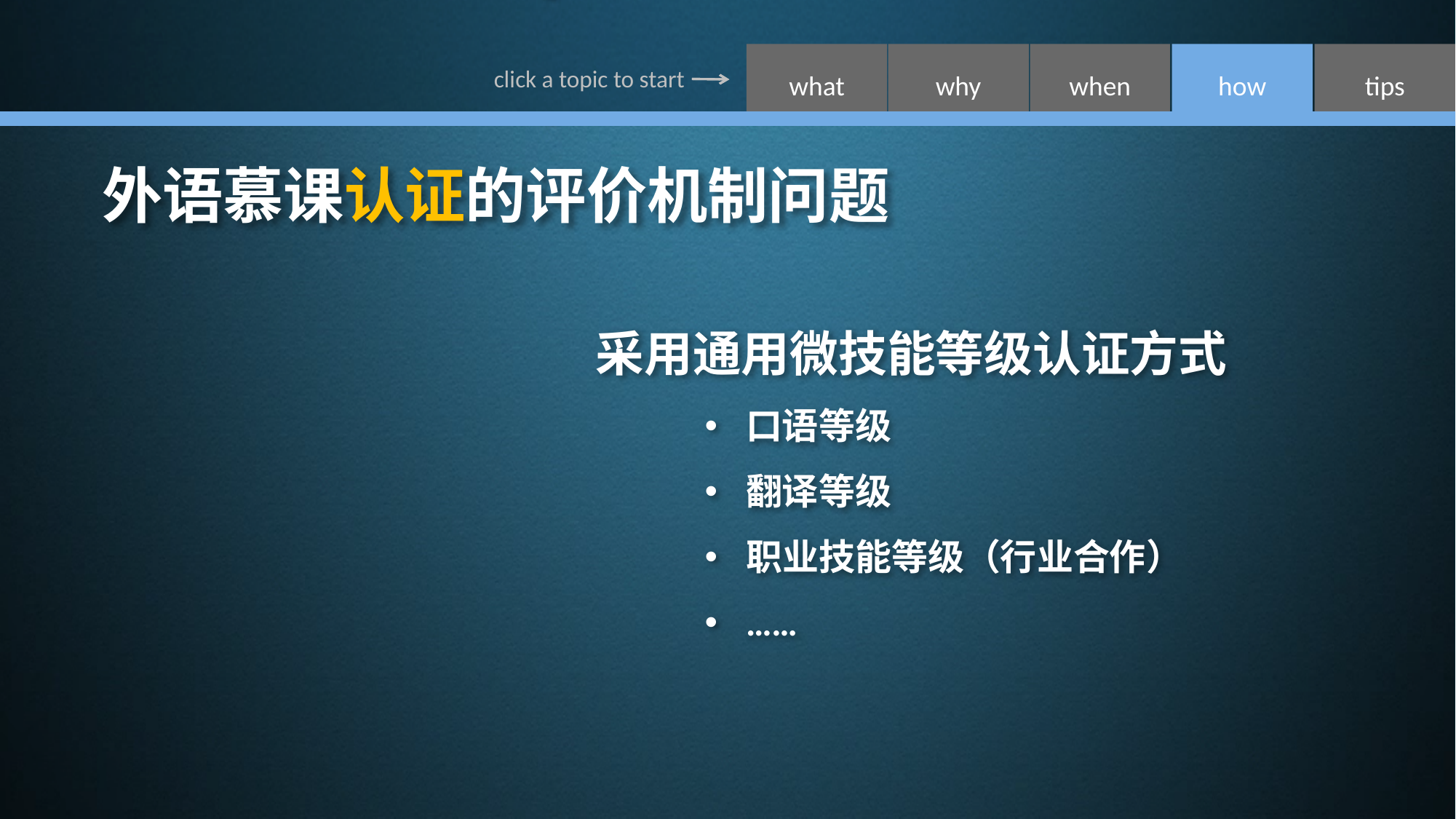

# 外语慕课认证的评价机制问题
采用通用微技能等级认证方式
口语等级
翻译等级
职业技能等级（行业合作）
……